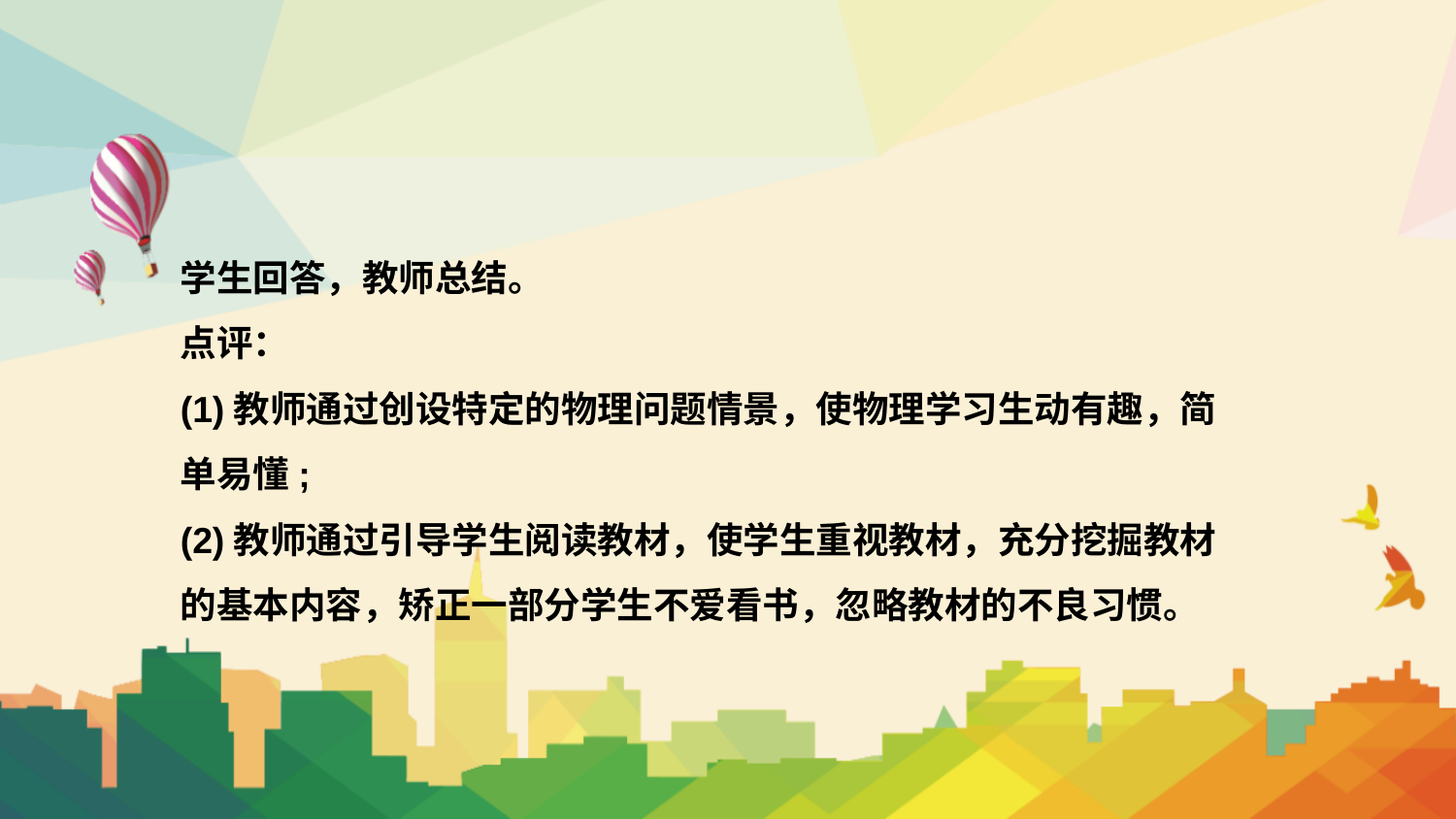

学生回答，教师总结。
点评：
(1)教师通过创设特定的物理问题情景，使物理学习生动有趣，简单易懂;
(2)教师通过引导学生阅读教材，使学生重视教材，充分挖掘教材的基本内容，矫正一部分学生不爱看书，忽略教材的不良习惯。